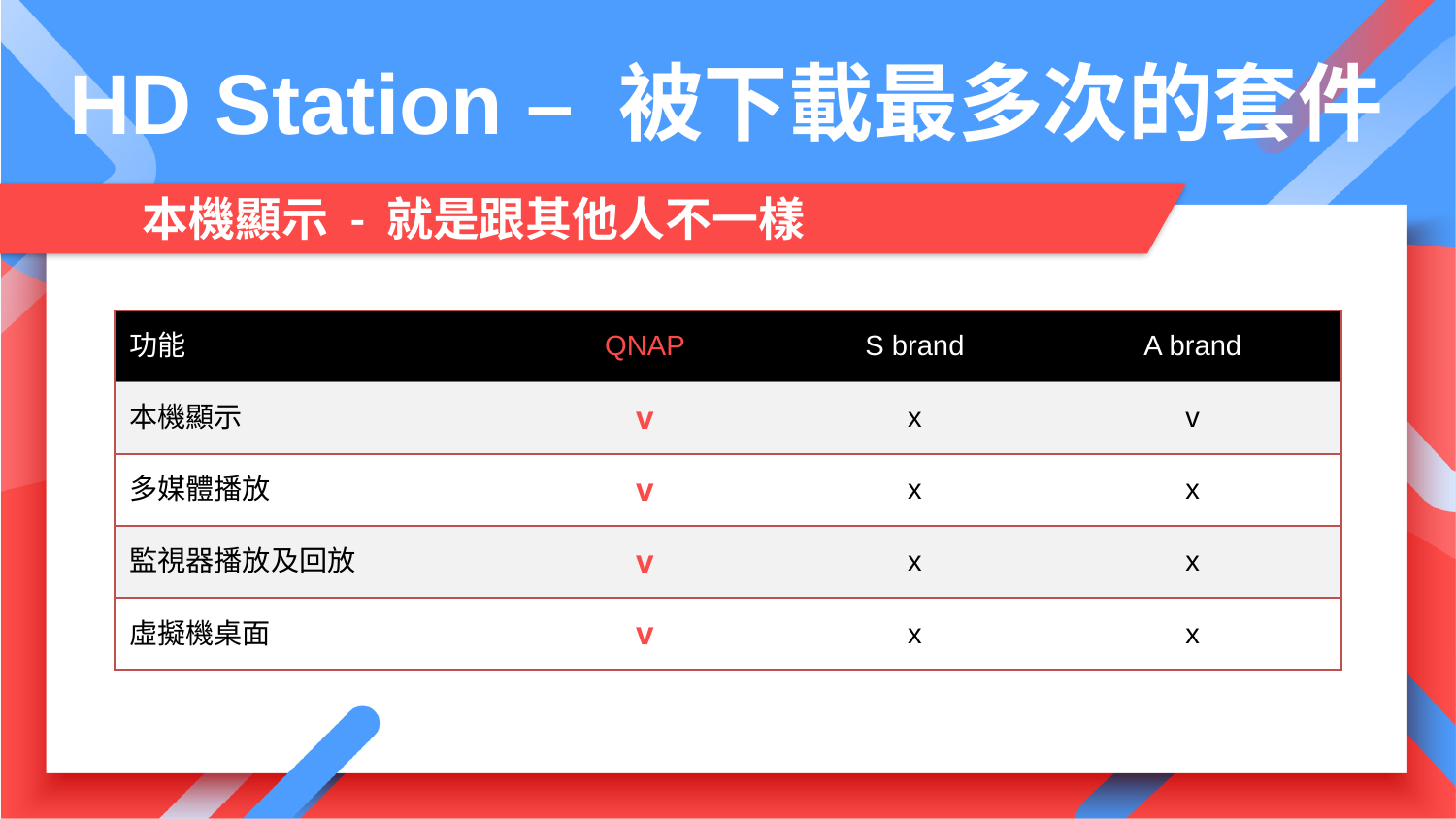

# HD Station – 被下載最多次的套件
本機顯示 - 就是跟其他人不一樣

| 功能 | QNAP | S brand | A brand |
| --- | --- | --- | --- |
| 本機顯示 | v | x | v |
| 多媒體播放 | v | x | x |
| 監視器播放及回放 | v | x | x |
| 虛擬機桌面 | v | x | x |